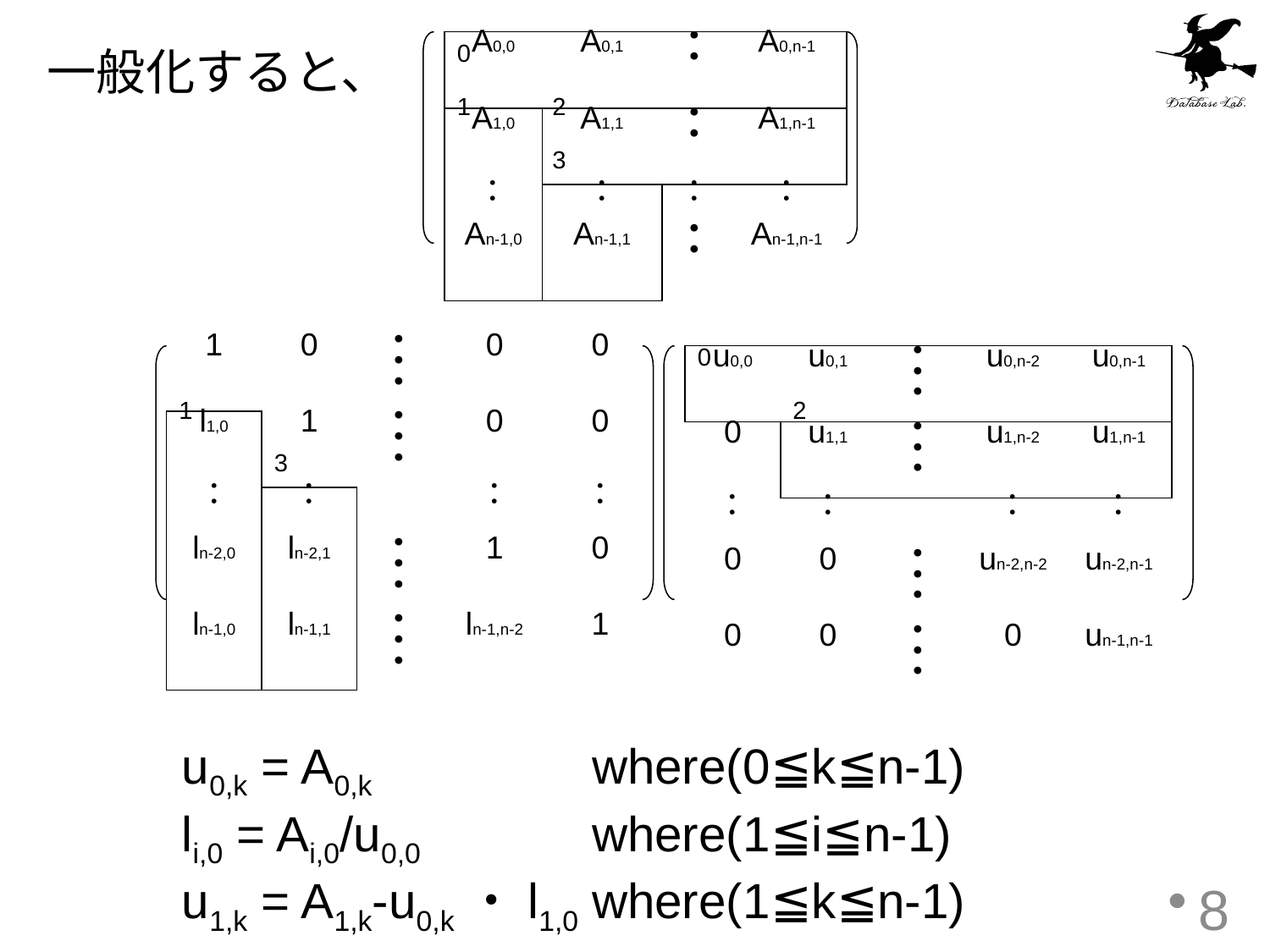

| A0,0 | A0,1 | ・・ | A0,n-1 |
| --- | --- | --- | --- |
| A1,0 | A1,1 | ・・ | A1,n-1 |
| ： | ： | ： | ： |
| An-1,0 | An-1,1 | ・・ | An-1,n-1 |
0

一般化すると、
1
2
3
| 1 | 0 | ・・・ | 0 | 0 |
| --- | --- | --- | --- | --- |
| l1,0 | 1 | ・・・ | 0 | 0 |
| ： | ： |  | ： | ： |
| ln-2,0 | ln-2,1 | ・・・ | 1 | 0 |
| ln-1,0 | ln-1,1 | ・・・ | ln-1,n-2 | 1 |
0

| u0,0 | u0,1 | ・・・ | u0,n-2 | u0,n-1 |
| --- | --- | --- | --- | --- |
| 0 | u1,1 | ・・・ | u1,n-2 | u1,n-1 |
| ： | ： |  | ： | ： |
| 0 | 0 | ・・・ | un-2,n-2 | un-2,n-1 |
| 0 | 0 | ・・・ | 0 | un-1,n-1 |

1
2
3
u0,k = A0,k	where(0≦k≦n-1)
li,0 = Ai,0/u0,0	where(1≦i≦n-1)
u1,k = A1,k-u0,k・l1,0	where(1≦k≦n-1)
8